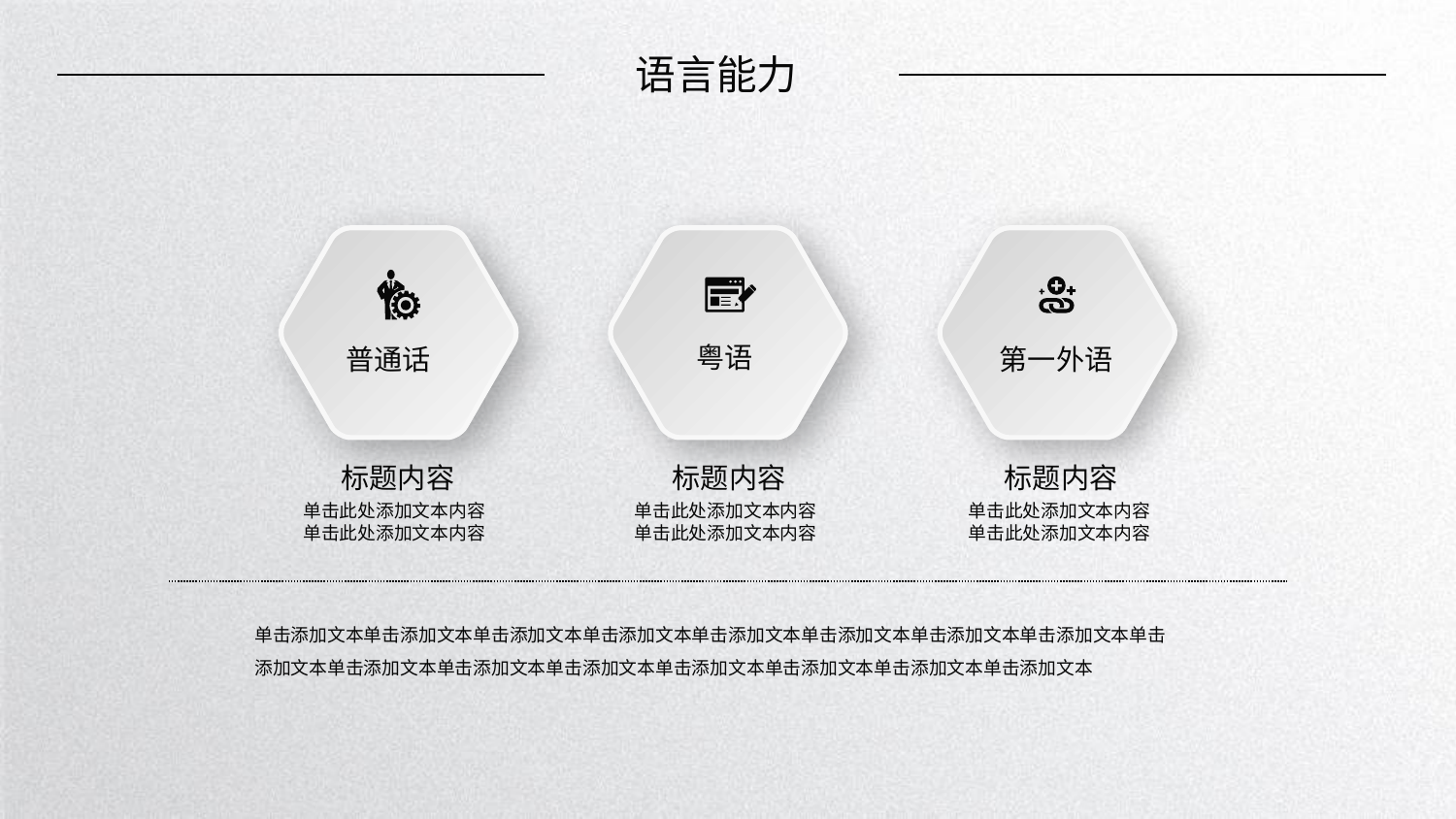

语言能力

普通话

粤语

第一外语
标题内容
单击此处添加文本内容
单击此处添加文本内容

标题内容
单击此处添加文本内容
单击此处添加文本内容

标题内容
单击此处添加文本内容
单击此处添加文本内容

单击添加文本单击添加文本单击添加文本单击添加文本单击添加文本单击添加文本单击添加文本单击添加文本单击添加文本单击添加文本单击添加文本单击添加文本单击添加文本单击添加文本单击添加文本单击添加文本

延时演讲文字，不用可删除